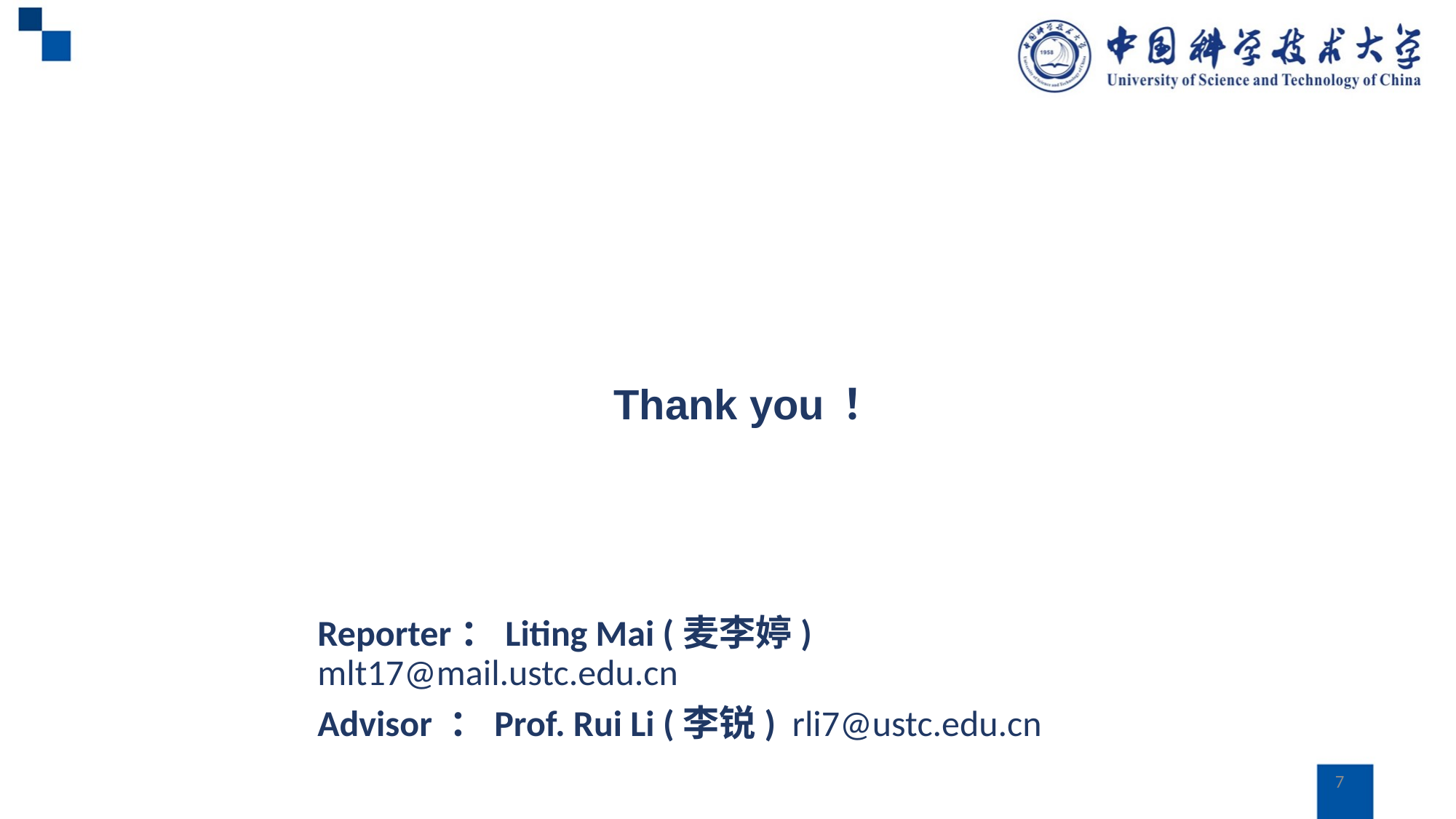

Thank you！
Reporter：Liting Mai (麦李婷)  mlt17@mail.ustc.edu.cn
Advisor ：Prof. Rui Li (李锐)  rli7@ustc.edu.cn
7